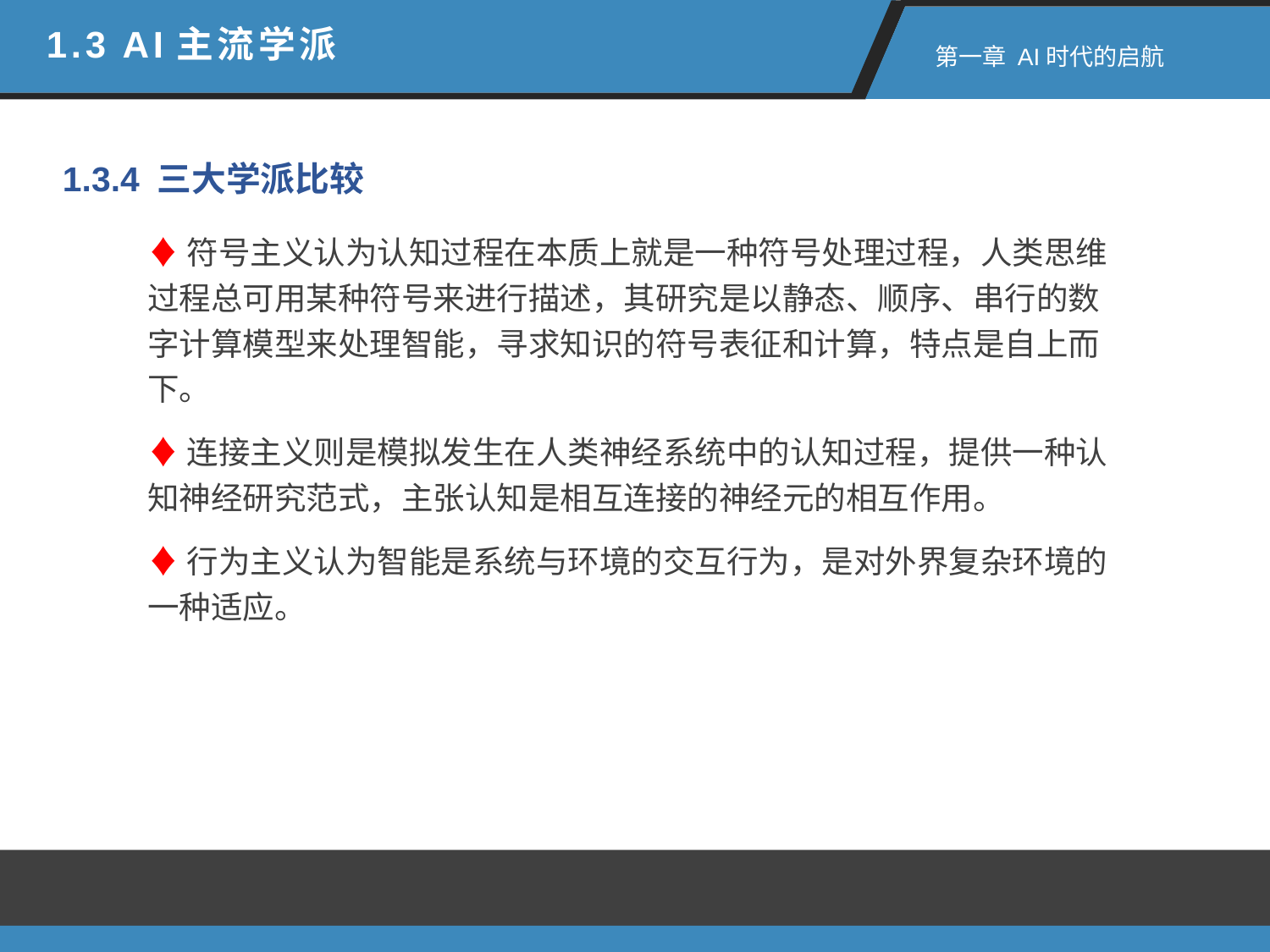

1.3 AI主流学派
  第一章 AI时代的启航
1.3.4 三大学派比较
♦符号主义认为认知过程在本质上就是一种符号处理过程，人类思维过程总可用某种符号来进行描述，其研究是以静态、顺序、串行的数字计算模型来处理智能，寻求知识的符号表征和计算，特点是自上而下。
♦连接主义则是模拟发生在人类神经系统中的认知过程，提供一种认知神经研究范式，主张认知是相互连接的神经元的相互作用。
♦行为主义认为智能是系统与环境的交互行为，是对外界复杂环境的一种适应。